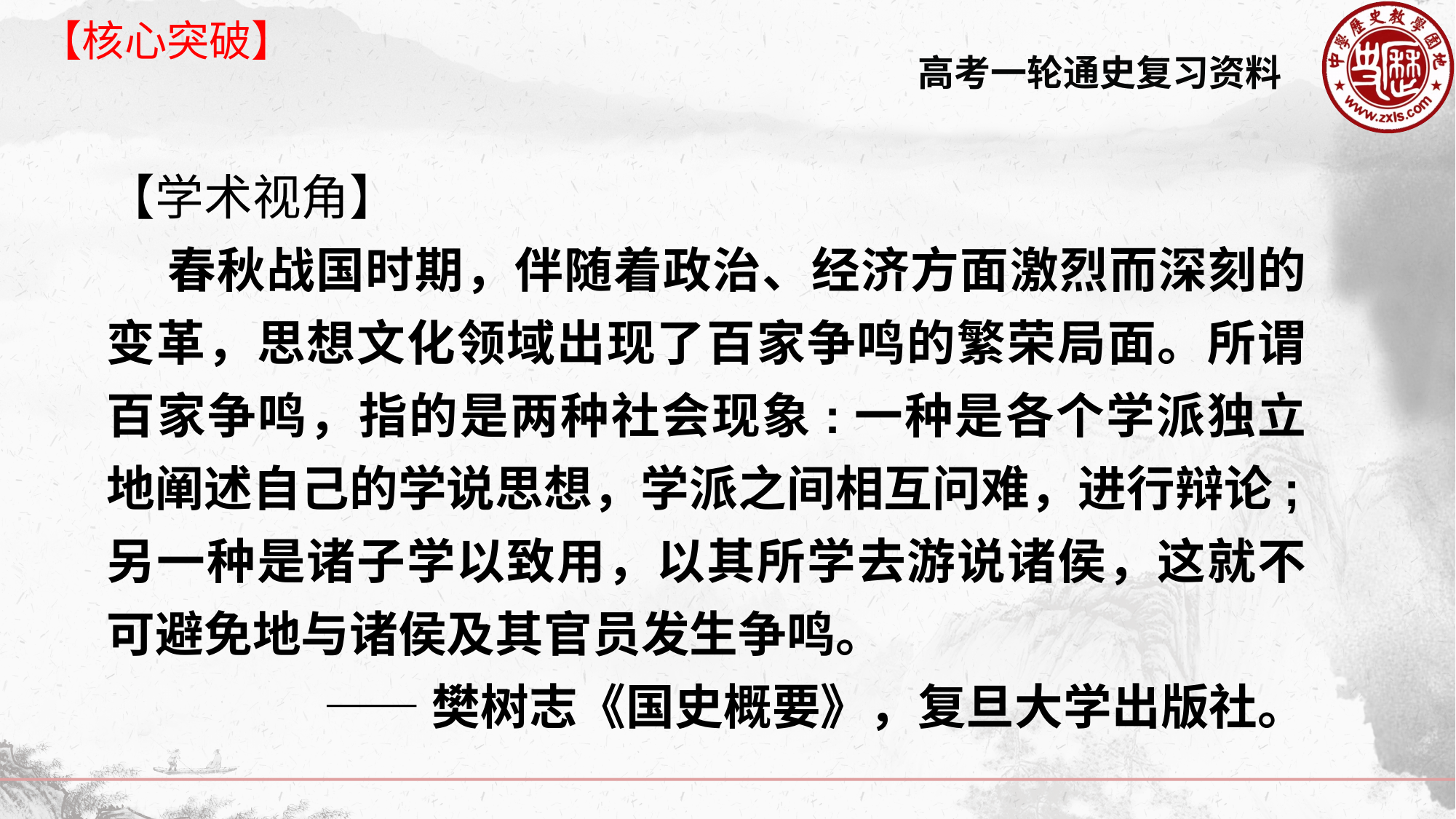

【核心突破】
【学术视角】
    春秋战国时期，伴随着政治、经济方面激烈而深刻的变革，思想文化领域出现了百家争鸣的繁荣局面。所谓百家争鸣，指的是两种社会现象:一种是各个学派独立地阐述自己的学说思想，学派之间相互问难，进行辩论;另一种是诸子学以致用，以其所学去游说诸侯，这就不可避免地与诸侯及其官员发生争鸣。
——樊树志《国史概要》，复旦大学出版社。